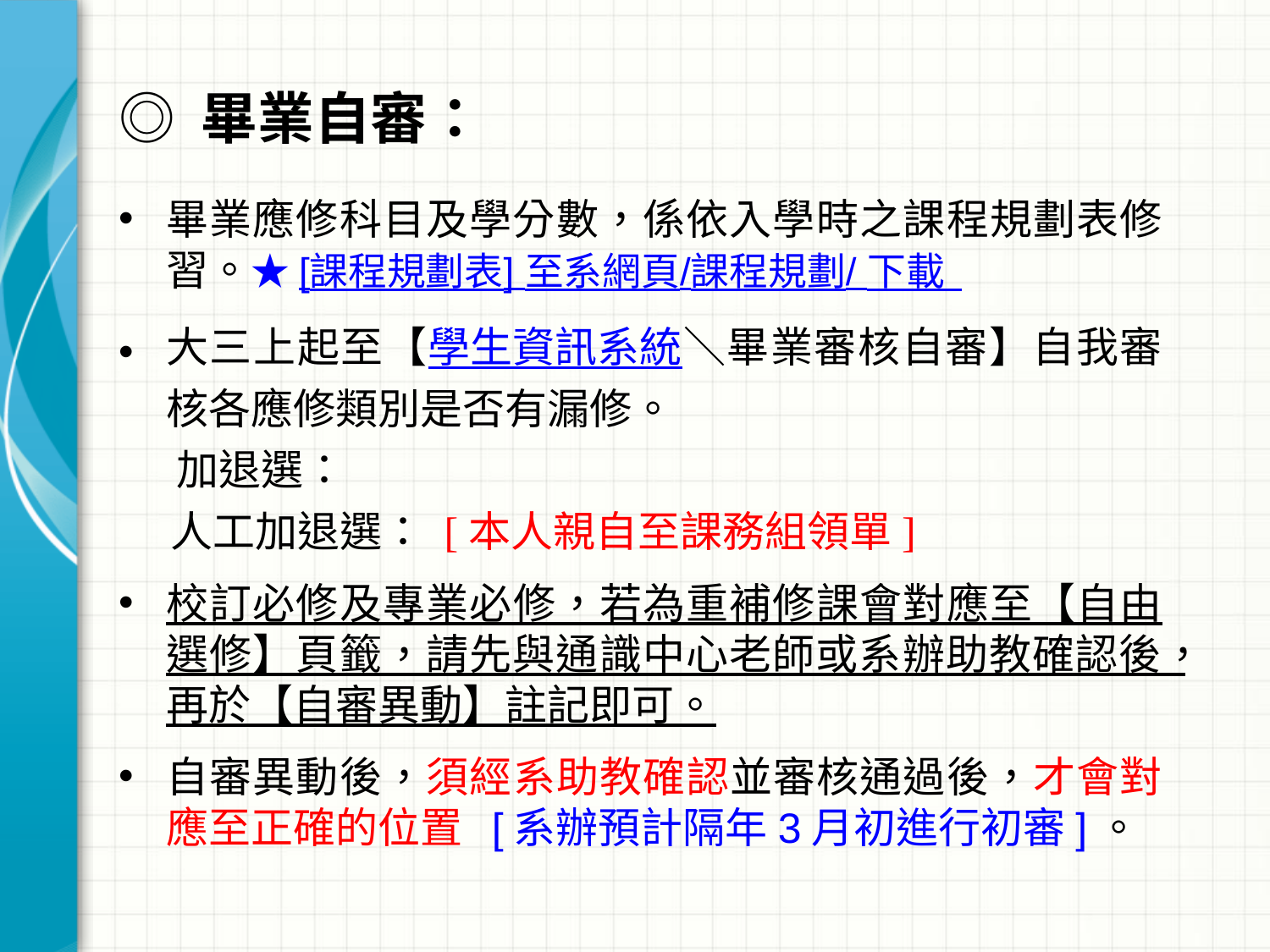

# ◎ 畢業自審：
畢業應修科目及學分數，係依入學時之課程規劃表修習。★[課程規劃表] 至系網頁/課程規劃/ 下載
大三上起至【學生資訊系統＼畢業審核自審】自我審核各應修類別是否有漏修。
     加退選：
　 人工加退選： [本人親自至課務組領單]
校訂必修及專業必修，若為重補修課會對應至【自由選修】頁籤，請先與通識中心老師或系辦助教確認後，再於【自審異動】註記即可。
自審異動後，須經系助教確認並審核通過後，才會對應至正確的位置  [系辦預計隔年3月初進行初審]。